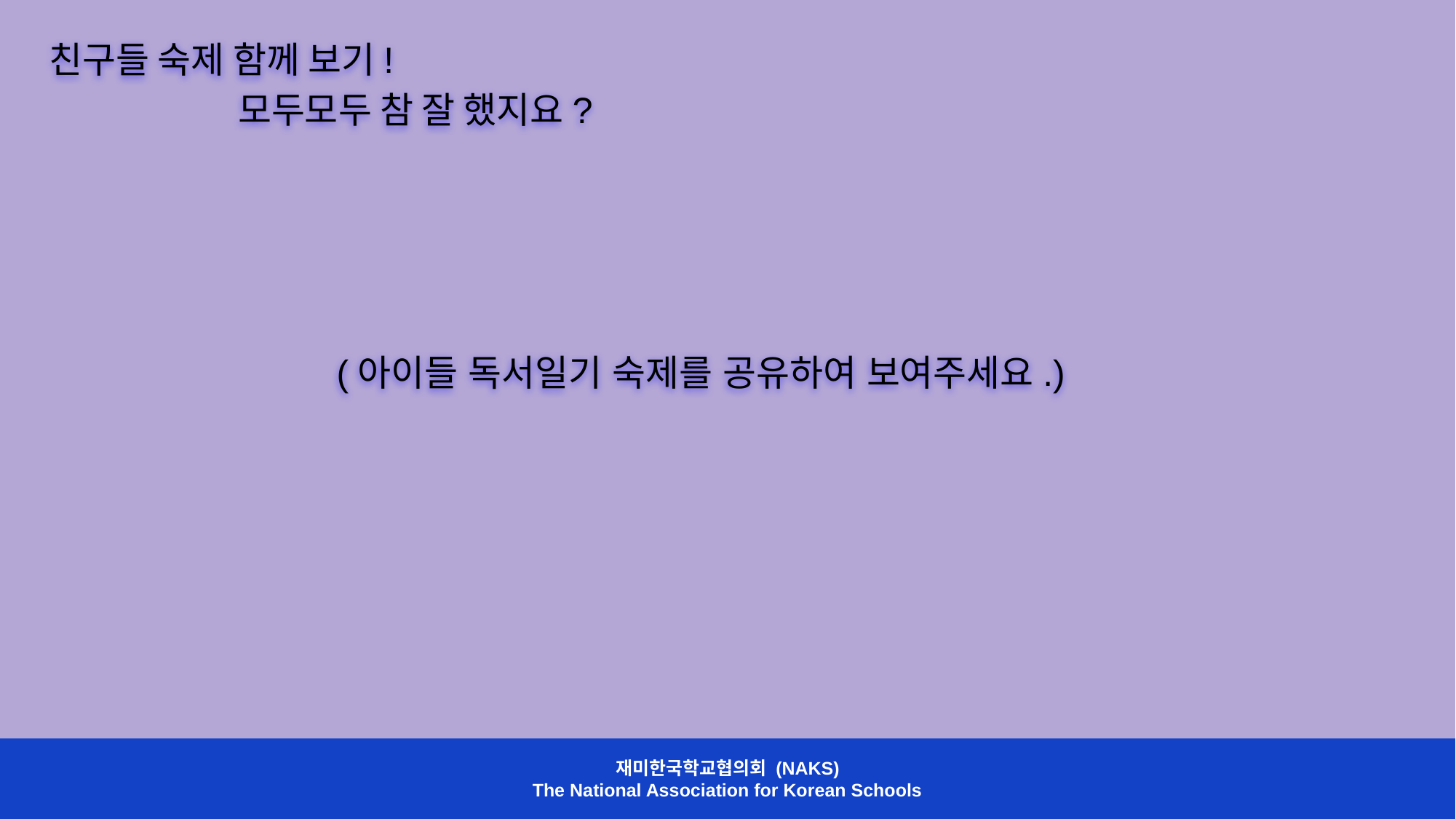

친구들 숙제 함께 보기!
                      모두모두 참 잘 했지요?
(아이들 독서일기 숙제를 공유하여 보여주세요.)
재미한국학교협의회 (NAKS)
The National Association for Korean Schools